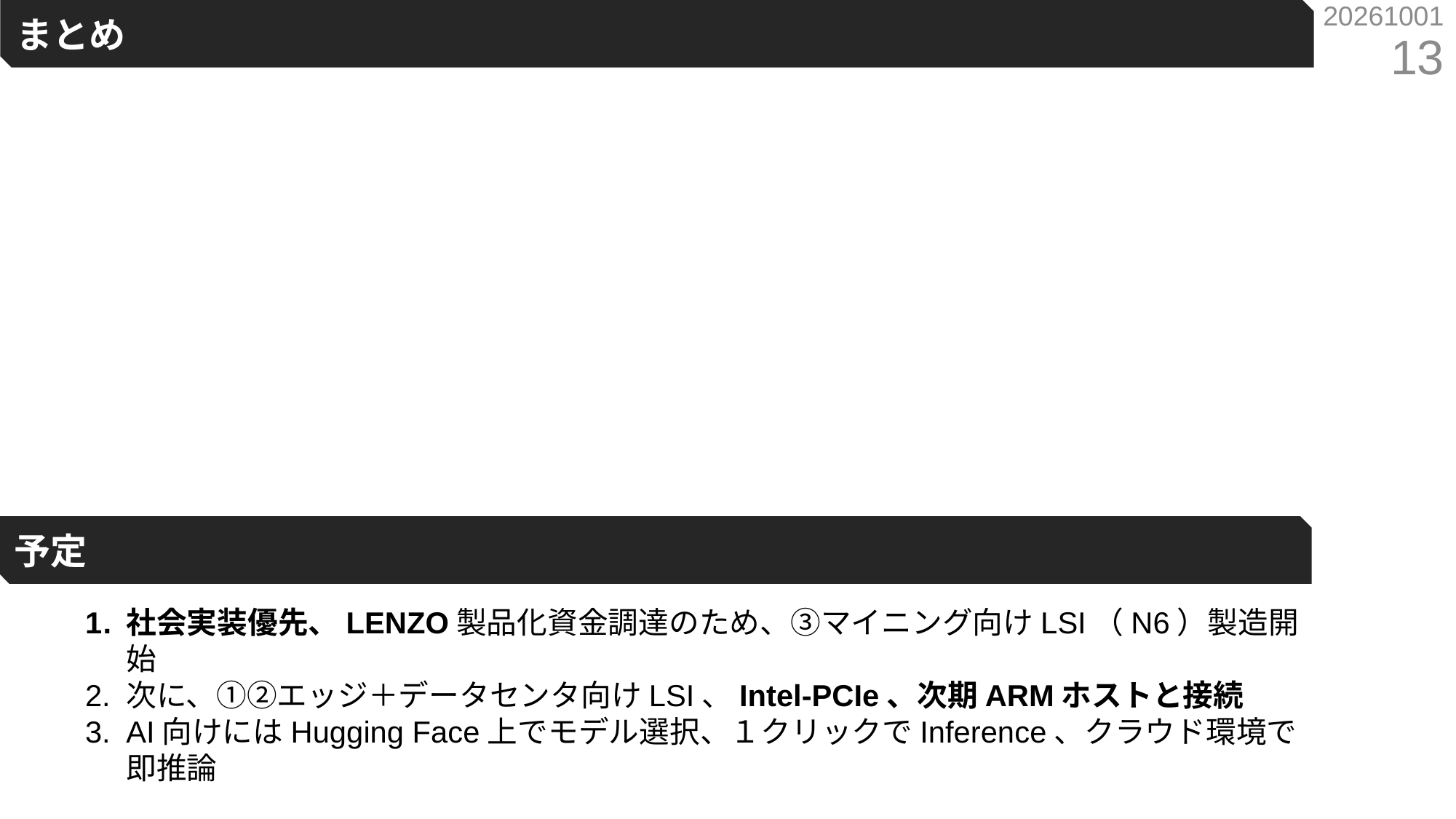

まとめ
20261001
13
予定
社会実装優先、LENZO製品化資金調達のため、③マイニング向けLSI（N6）製造開始
次に、①②エッジ＋データセンタ向けLSI、Intel-PCIe、次期ARMホストと接続
AI向けにはHugging Face上でモデル選択、１クリックでInference、クラウド環境で即推論